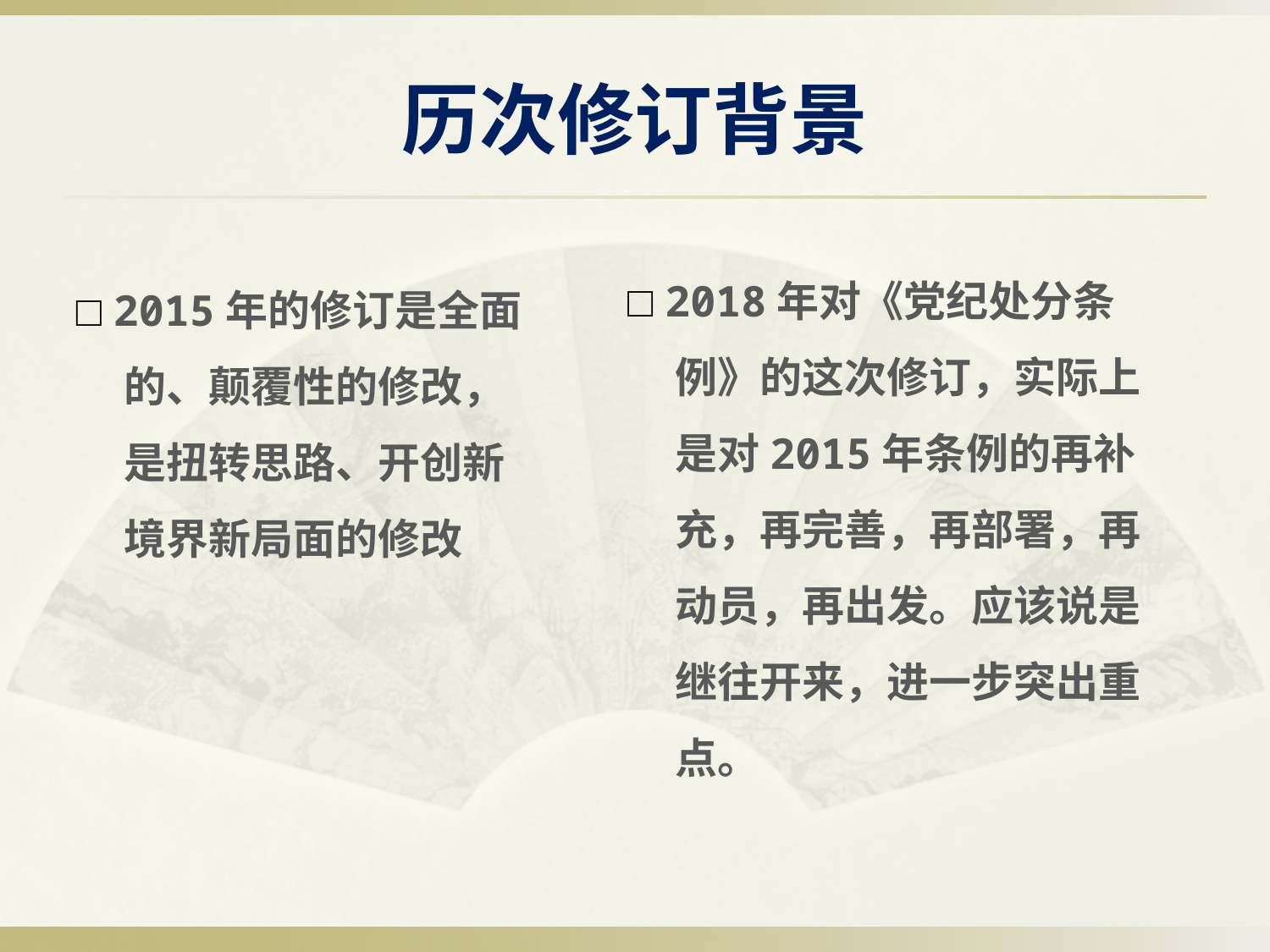

# 历次修订背景
□ 2018年对《党纪处分条例》的这次修订，实际上是对2015年条例的再补充，再完善，再部署，再动员，再出发。应该说是继往开来，进一步突出重点。

□ 2015年的修订是全面的、颠覆性的修改，是扭转思路、开创新境界新局面的修改